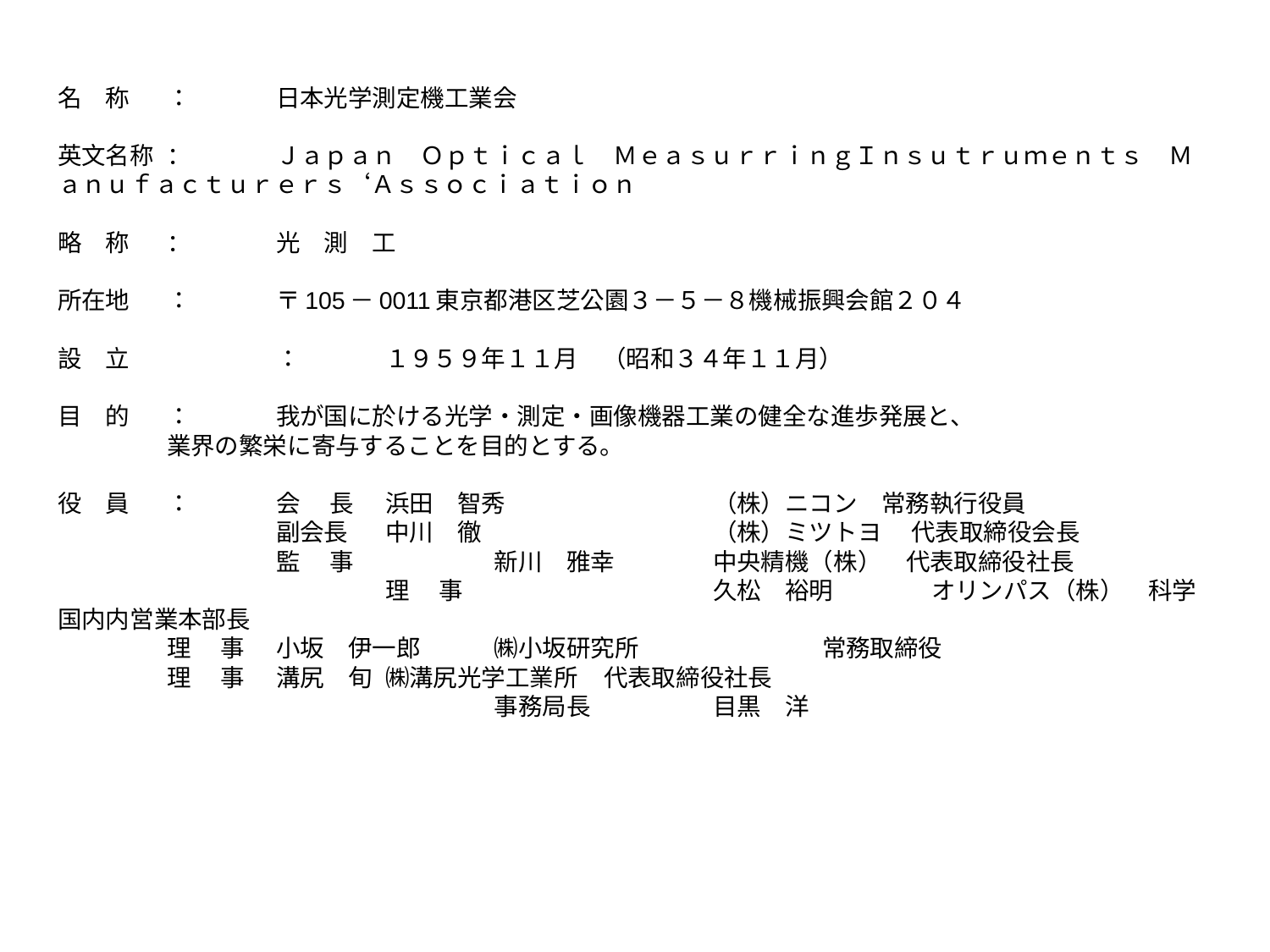

# 名　称　				：	日本光学測定機工業会 英文名称			：	Ｊａｐａｎ　Ｏｐｔｉｃａｌ　ＭｅａｓｕｒｒｉｎｇＩｎｓｕｔｒｕｍｅｎｔｓ　Ｍａｎｕｆａｃｔｕｒｅｒｓ‘Ａｓｓｏｃｉａｔｉｏｎ 略　称　				：	光　測　工 所在地　			：	〒105－0011東京都港区芝公園３－５－８機械振興会館２０４ 設　立　　			：	１９５９年１１月　（昭和３４年１１月） 目　的　				：	我が国に於ける光学・測定・画像機器工業の健全な進歩発展と、 業界の繁栄に寄与することを目的とする。 役　員　				：	会　 長				浜田　智秀　			（株）ニコン　常務執行役員 　　						副会長				中川　徹　　			（株）ミツトヨ 　代表取締役会長 　　　	　　				監　 事	   		新川　雅幸　　		中央精機（株）　代表取締役社長 　　　　　　	   		理　 事　　　		久松　裕明　　		オリンパス（株）　科学国内内営業本部長 理　 事				小坂　伊一郎		㈱小坂研究所	　	常務取締役 理　 事				溝尻　旬				㈱溝尻光学工業所　	代表取締役社長 　　　　　　	  		　	事務局長　		目黒　洋